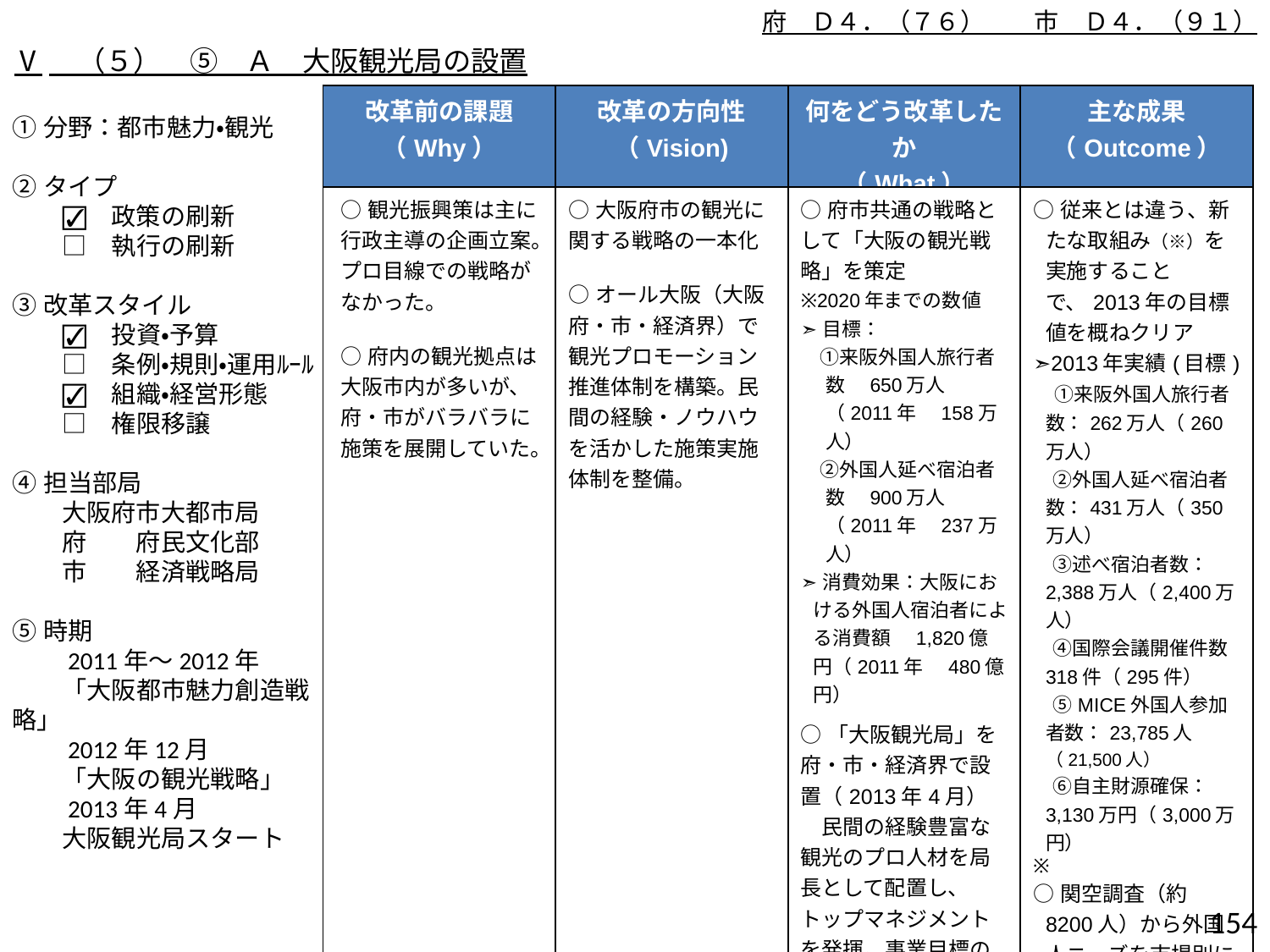

府　Ｄ４．（７６）　　市　Ｄ４．（９１）
Ⅴ　（５）　⑤　Ａ　大阪観光局の設置
| 改革前の課題 （Why） | 改革の方向性 （Vision) | 何をどう改革したか （What） | 主な成果 （Outcome） |
| --- | --- | --- | --- |
| ○観光振興策は主に行政主導の企画立案。プロ目線での戦略がなかった。 ○府内の観光拠点は大阪市内が多いが、府・市がバラバラに施策を展開していた。 | ○大阪府市の観光に関する戦略の一本化 ○オール大阪（大阪府・市・経済界）で観光プロモーション推進体制を構築。民間の経験・ノウハウを活かした施策実施体制を整備。 | ○府市共通の戦略として「大阪の観光戦略」を策定 ※2020年までの数値 ➣目標： 　①来阪外国人旅行者数　650万人（2011年　158万人） 　②外国人延べ宿泊者数　900万人（2011年　237万人） ➣消費効果：大阪における外国人宿泊者による消費額　1,820億円（2011年　480億円） ○「大阪観光局」を府・市・経済界で設置（2013年4月） 　民間の経験豊富な観光のプロ人材を局長として配置し、トップマネジメントを発揮。事業目標の達成と結果責任を連動させながら事業実施。 ○府市分担金 府2.5億円、市2.5億円 | ○従来とは違う、新たな取組み（※）を実施することで、2013年の目標値を概ねクリア ➣2013年実績(目標) 　①来阪外国人旅行者数：262万人（260万人） 　②外国人延べ宿泊者数：431万人（350万人） 　③述べ宿泊者数：2,388万人（2,400万人） 　④国際会議開催件数318件（295件） 　⑤MICE外国人参加者数：23,785人（21,500人） 　⑥自主財源確保：3,130万円（3,000万円） ※ ○関空調査（約8200人）から外国人ニーズを市場別に把握、ターゲットに応じたプロモーションを展開 ○Osaka Free Wi-Fiの開始 ○「大阪MICEビジネスアライアンス」の立上げ |
①分野：都市魅力・観光

②タイプ
　　☑　政策の刷新
　　□　執行の刷新

③改革スタイル
　　☑　投資・予算
　　□　条例・規則・運用ﾙｰﾙ
　　☑　組織・経営形態
　　□　権限移譲

④担当部局
　　大阪府市大都市局
　　府　　府民文化部
　　市　　経済戦略局

⑤時期
　　2011年～2012年
　　「大阪都市魅力創造戦略」
　　2012年12月
　　「大阪の観光戦略」
　　2013年4月
　　大阪観光局スタート
154